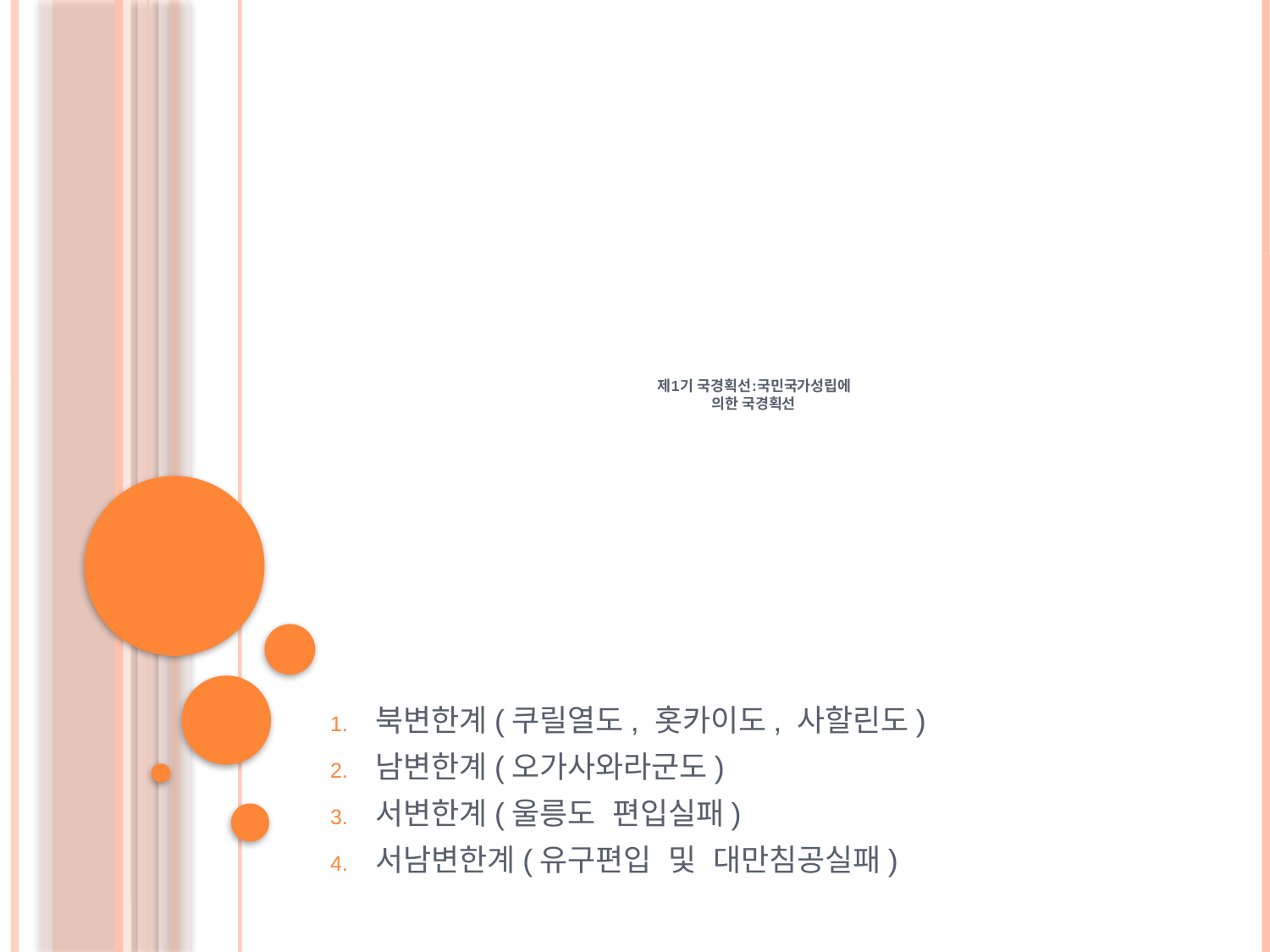

# 제1기 국경획선:국민국가성립에 의한 국경획선
북변한계(쿠릴열도, 홋카이도, 사할린도)
남변한계(오가사와라군도)
서변한계(울릉도  편입실패)
서남변한계(유구편입  및  대만침공실패)